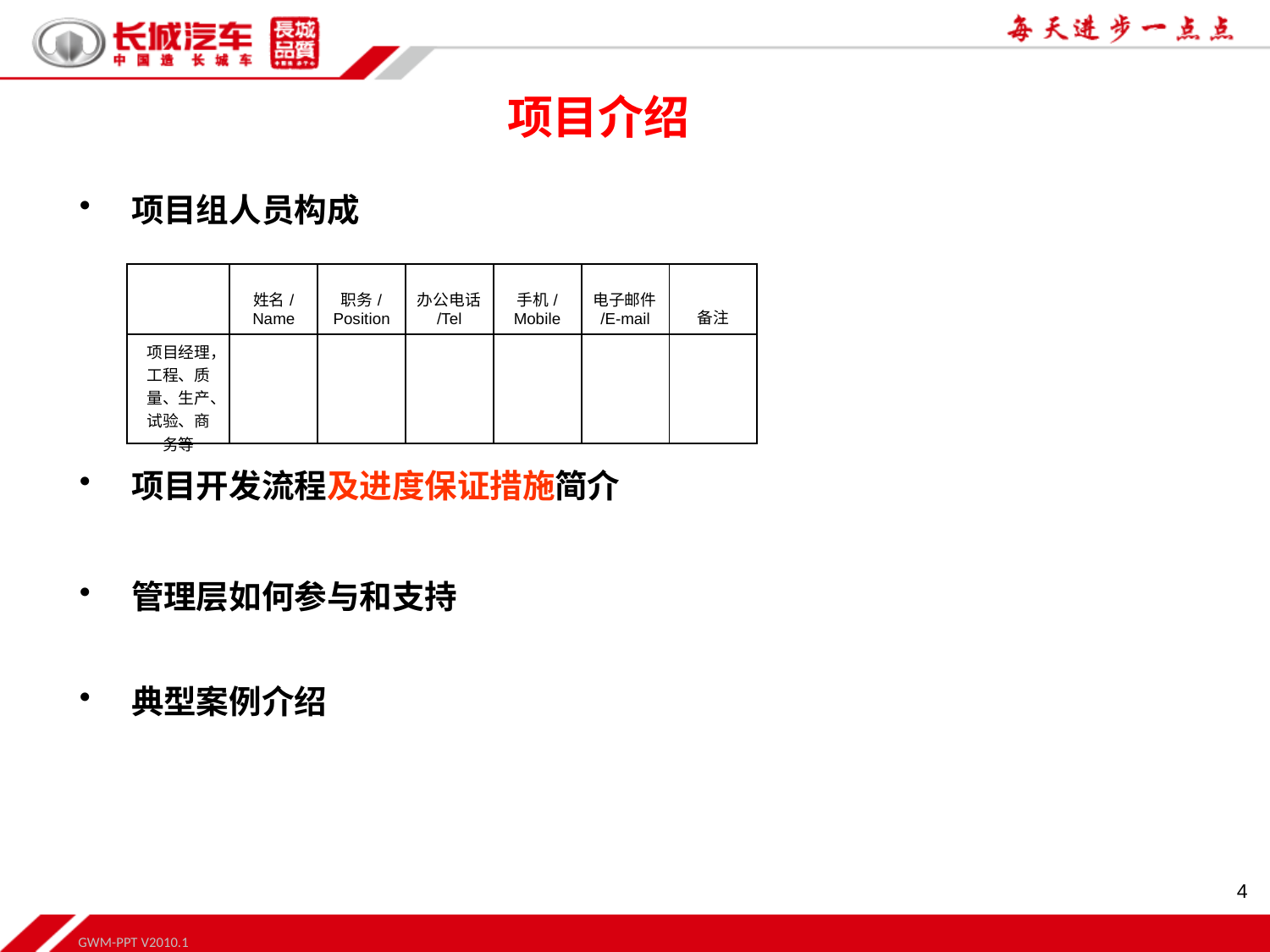

项目介绍
项目组人员构成

项目开发流程及进度保证措施简介

管理层如何参与和支持

典型案例介绍

|  | 姓名/Name | 职务/Position | 办公电话/Tel | 手机/Mobile | 电子邮件/E-mail | 备注 |
| --- | --- | --- | --- | --- | --- | --- |
| 项目经理，工程、质量、生产、试验、商务等 |  |  |  |  |  |  |
4